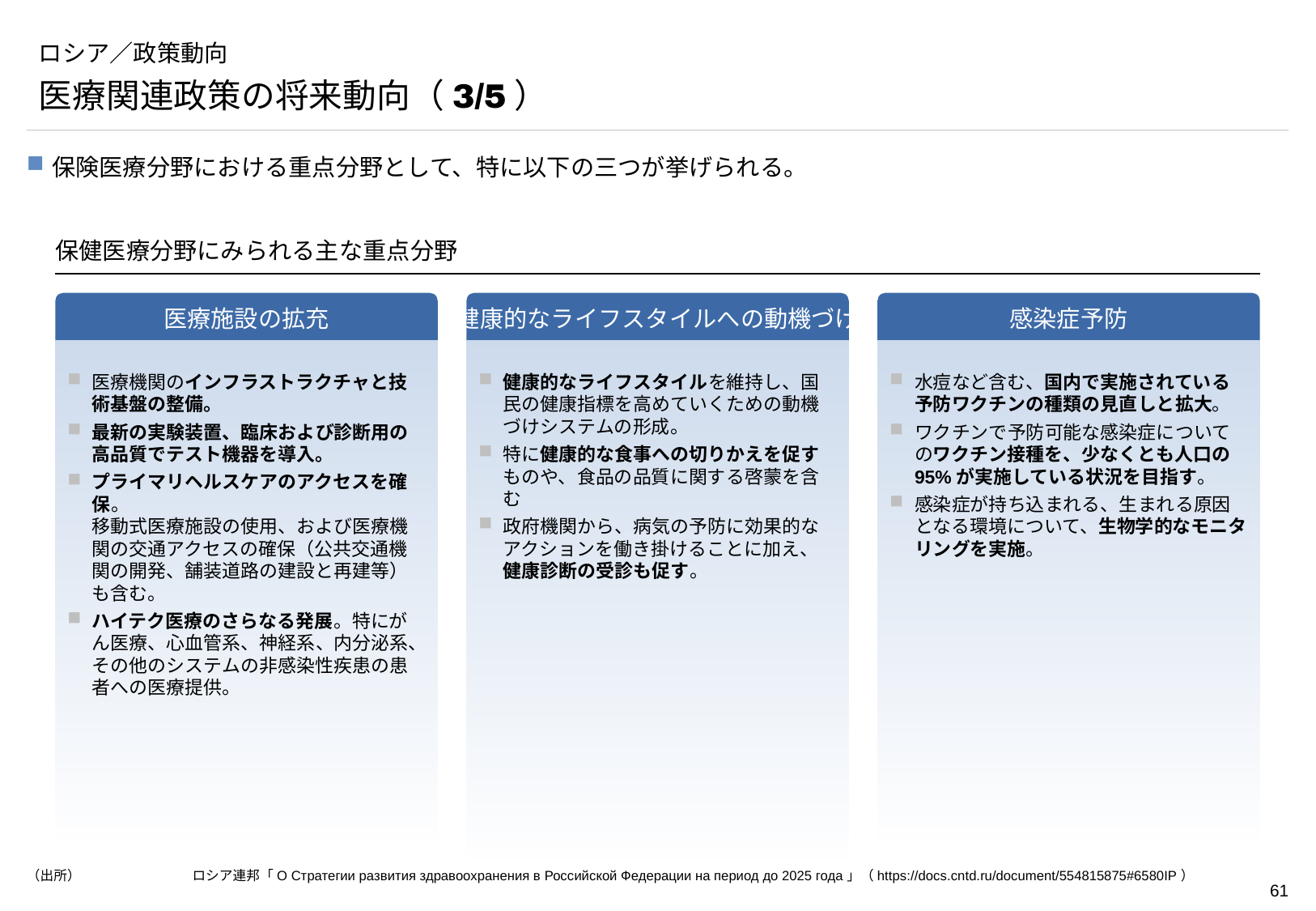

# ロシア／政策動向
医療関連政策の将来動向（3/5）
保険医療分野における重点分野として、特に以下の三つが挙げられる。
保健医療分野にみられる主な重点分野
医療施設の拡充
健康的なライフスタイルへの動機づけ
感染症予防

医療機関のインフラストラクチャと技術基盤の整備。
最新の実験装置、臨床および診断用の高品質でテスト機器を導入。
プライマリヘルスケアのアクセスを確保。
移動式医療施設の使用、および医療機関の交通アクセスの確保（公共交通機関の開発、舗装道路の建設と再建等）も含む。
ハイテク医療のさらなる発展。特にがん医療、心血管系、神経系、内分泌系、その他のシステムの非感染性疾患の患者への医療提供。
健康的なライフスタイルを維持し、国民の健康指標を高めていくための動機づけシステムの形成。
特に健康的な食事への切りかえを促すものや、食品の品質に関する啓蒙を含む
政府機関から、病気の予防に効果的なアクションを働き掛けることに加え、健康診断の受診も促す。
水痘など含む、国内で実施されている予防ワクチンの種類の見直しと拡大。
ワクチンで予防可能な感染症についてのワクチン接種を、少なくとも人口の95%が実施している状況を目指す。
感染症が持ち込まれる、生まれる原因となる環境について、生物学的なモニタリングを実施。
（出所）	ロシア連邦「О Стратегии развития здравоохранения в Российской Федерации на период до 2025 года」（https://docs.cntd.ru/document/554815875#6580IP）